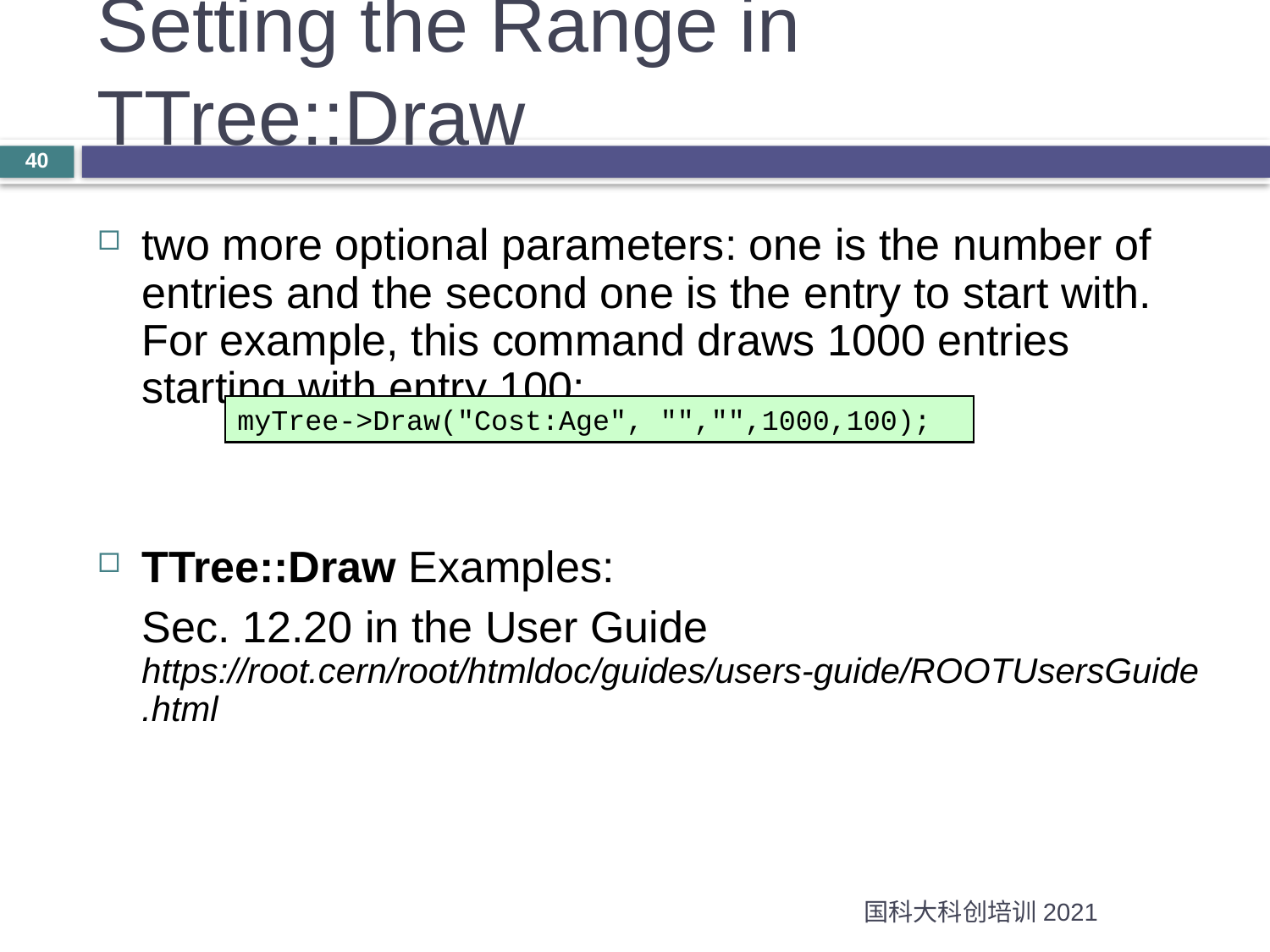

Setting the Range in TTree::Draw
two more optional parameters: one is the number of entries and the second one is the entry to start with. For example, this command draws 1000 entries starting with entry 100:

TTree::Draw Examples:
	Sec. 12.20 in the User Guide
https://root.cern/root/htmldoc/guides/users-guide/ROOTUsersGuide.html

myTree->Draw("Cost:Age", "","",1000,100);
国科大科创培训2021
40